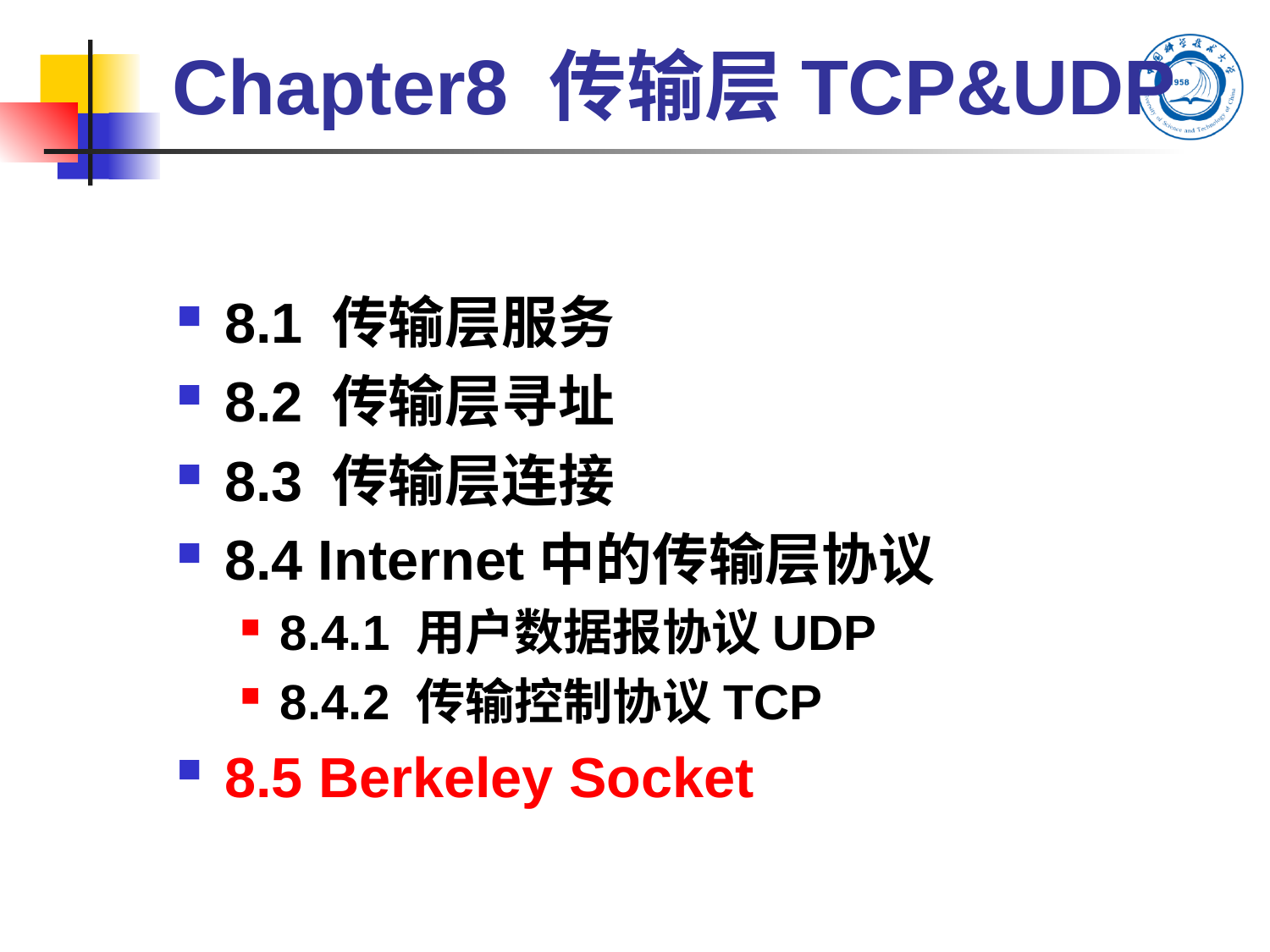

# Chapter8 传输层TCP&UDP
8.1 传输层服务
8.2 传输层寻址
8.3 传输层连接
8.4 Internet中的传输层协议
8.4.1 用户数据报协议UDP
8.4.2 传输控制协议TCP
8.5 Berkeley Socket